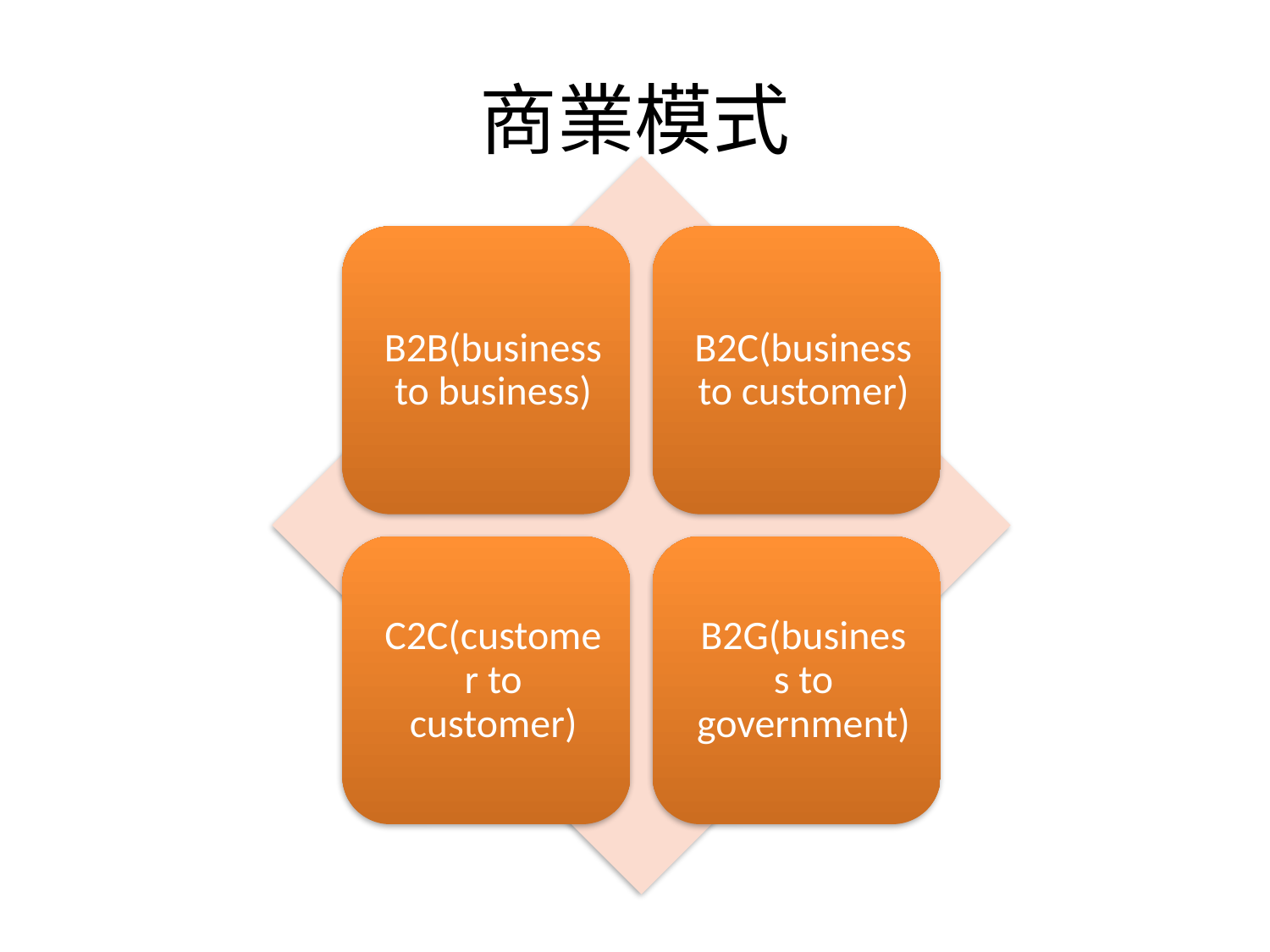

# 商業模式
B2B(business to business)
B2C(business to customer)
C2C(customer to customer)
B2G(business to government)